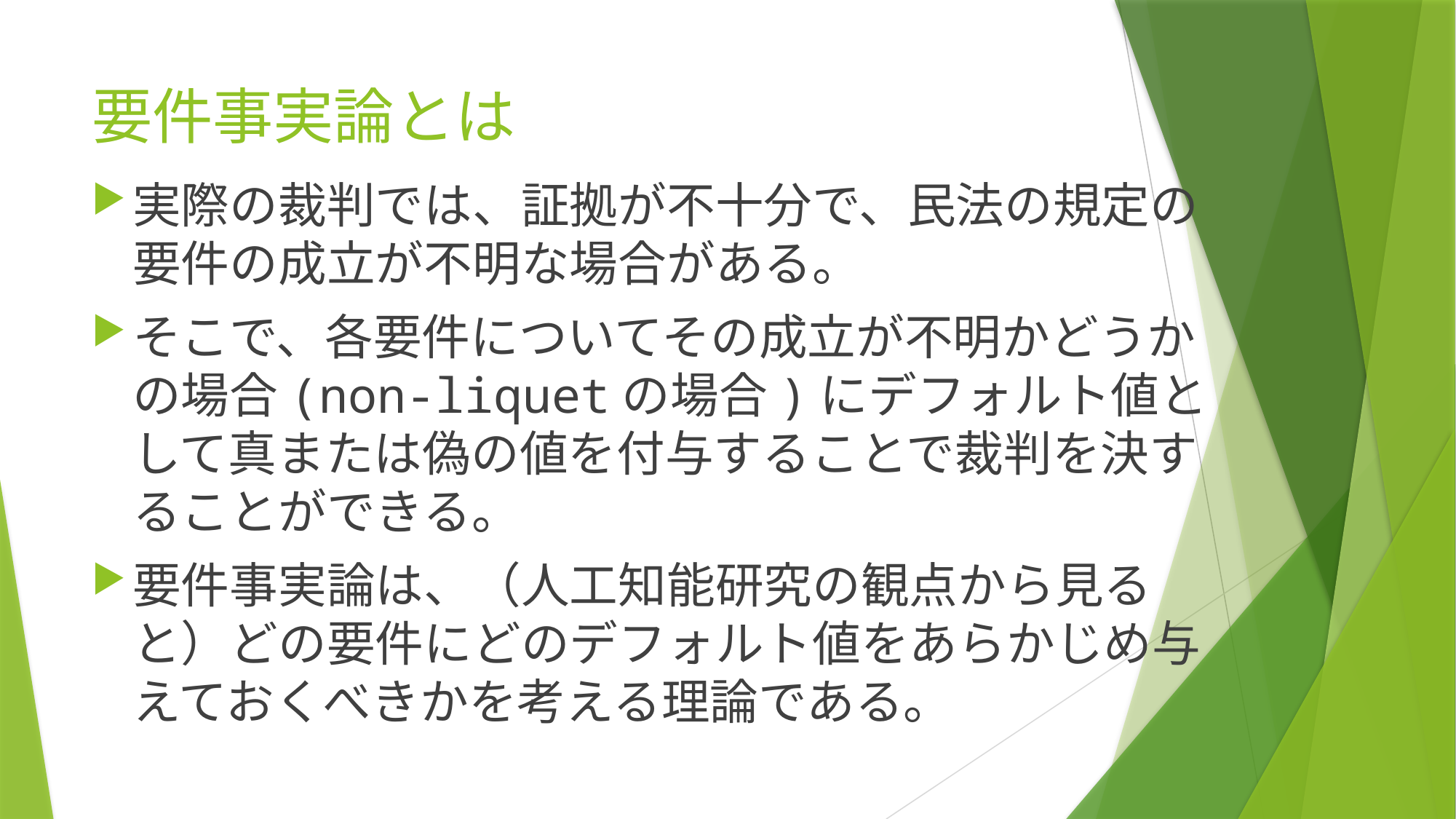

# 要件事実論とは
実際の裁判では、証拠が不十分で、民法の規定の要件の成立が不明な場合がある。
そこで、各要件についてその成立が不明かどうかの場合(non-liquetの場合)にデフォルト値として真または偽の値を付与することで裁判を決することができる。
要件事実論は、（人工知能研究の観点から見ると）どの要件にどのデフォルト値をあらかじめ与えておくべきかを考える理論である。